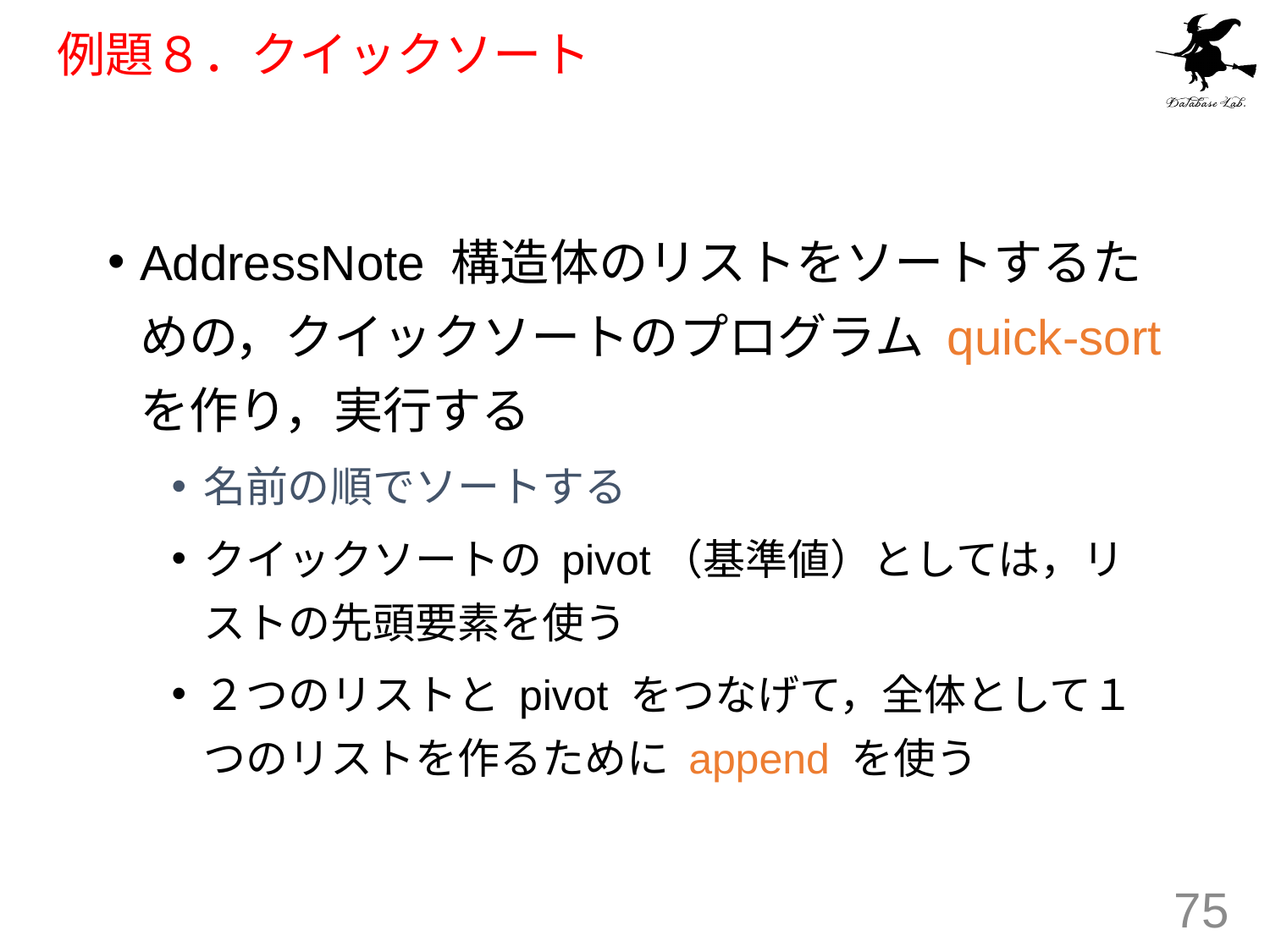

# 例題８．クイックソート
AddressNote 構造体のリストをソートするための，クイックソートのプログラム quick-sort を作り，実行する
名前の順でソートする
クイックソートの pivot（基準値）としては，リストの先頭要素を使う
２つのリストと pivot をつなげて，全体として１つのリストを作るために append を使う
75